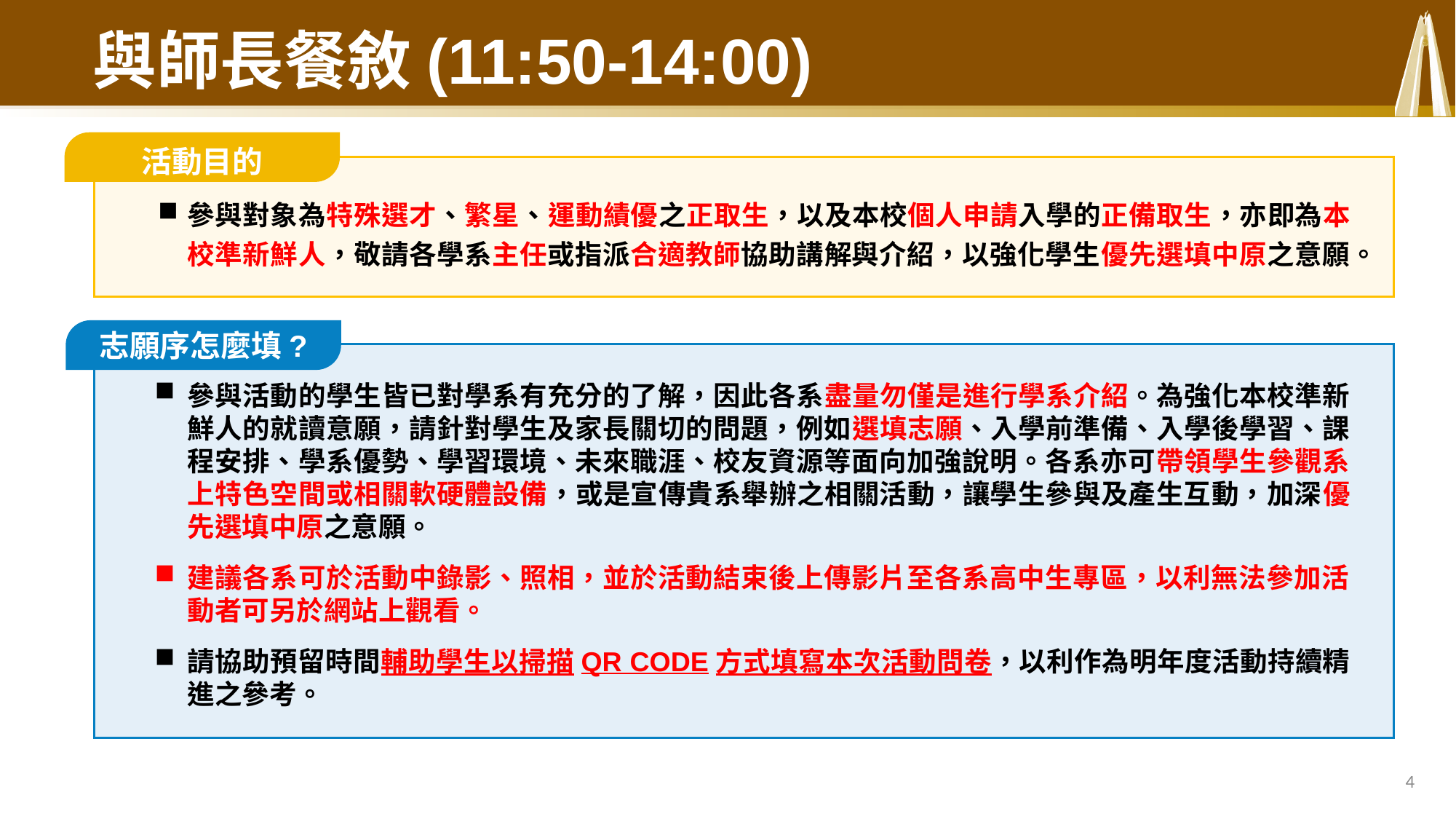

# 與師長餐敘(11:50-14:00)
活動目的

參與對象為特殊選才、繁星、運動績優之正取生，以及本校個人申請入學的正備取生，亦即為本校準新鮮人，敬請各學系主任或指派合適教師協助講解與介紹，以強化學生優先選填中原之意願。
定義
志願序怎麼填?

參與活動的學生皆已對學系有充分的了解，因此各系盡量勿僅是進行學系介紹。為強化本校準新鮮人的就讀意願，請針對學生及家長關切的問題，例如選填志願、入學前準備、入學後學習、課程安排、學系優勢、學習環境、未來職涯、校友資源等面向加強說明。各系亦可帶領學生參觀系上特色空間或相關軟硬體設備，或是宣傳貴系舉辦之相關活動，讓學生參與及產生互動，加深優先選填中原之意願。
建議各系可於活動中錄影、照相，並於活動結束後上傳影片至各系高中生專區，以利無法參加活動者可另於網站上觀看。
請協助預留時間輔助學生以掃描QR CODE方式填寫本次活動問卷，以利作為明年度活動持續精進之參考。
4